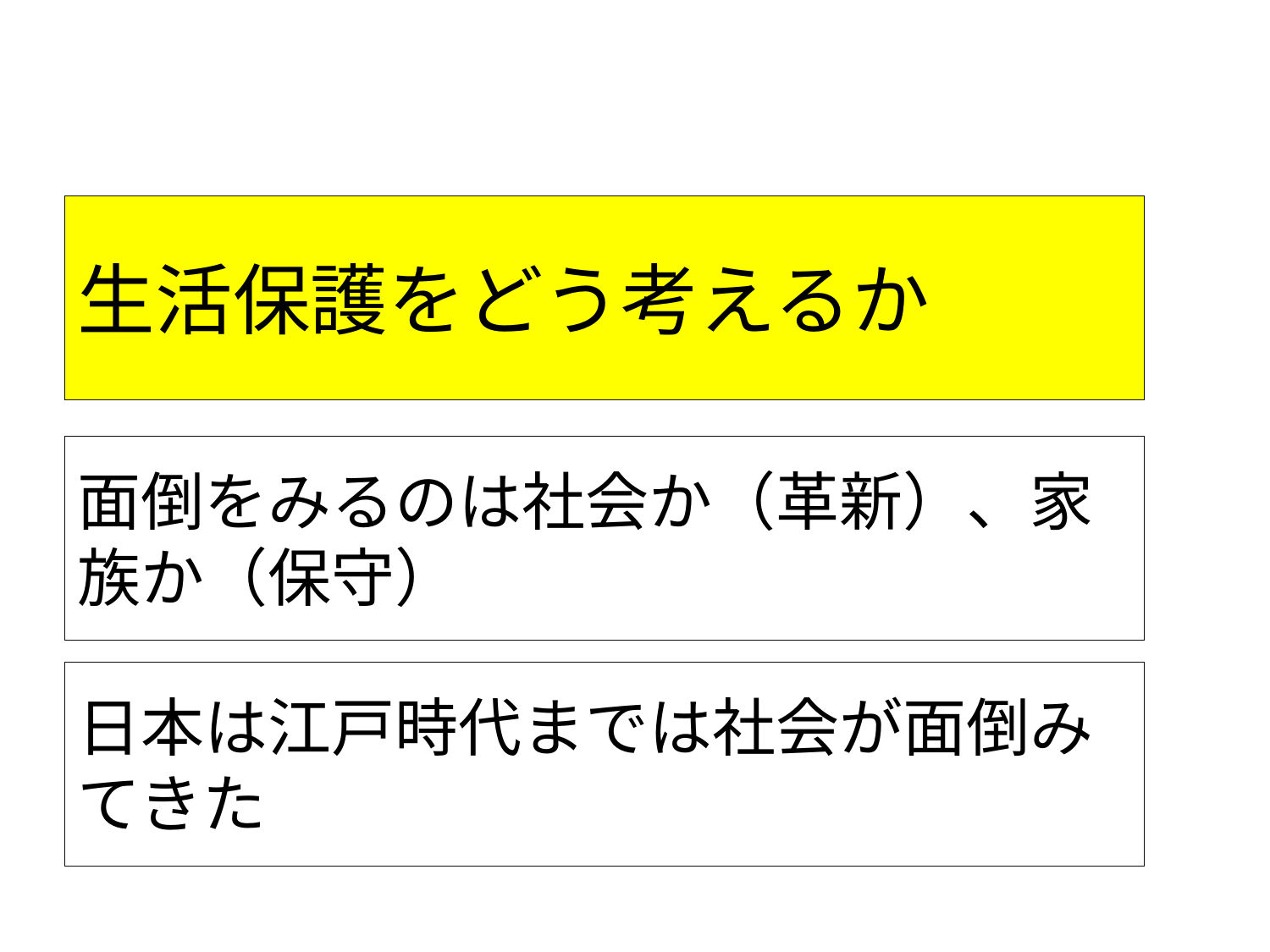

# 生活保護をどう考えるか
面倒をみるのは社会か（革新）、家族か（保守）
日本は江戸時代までは社会が面倒みてきた